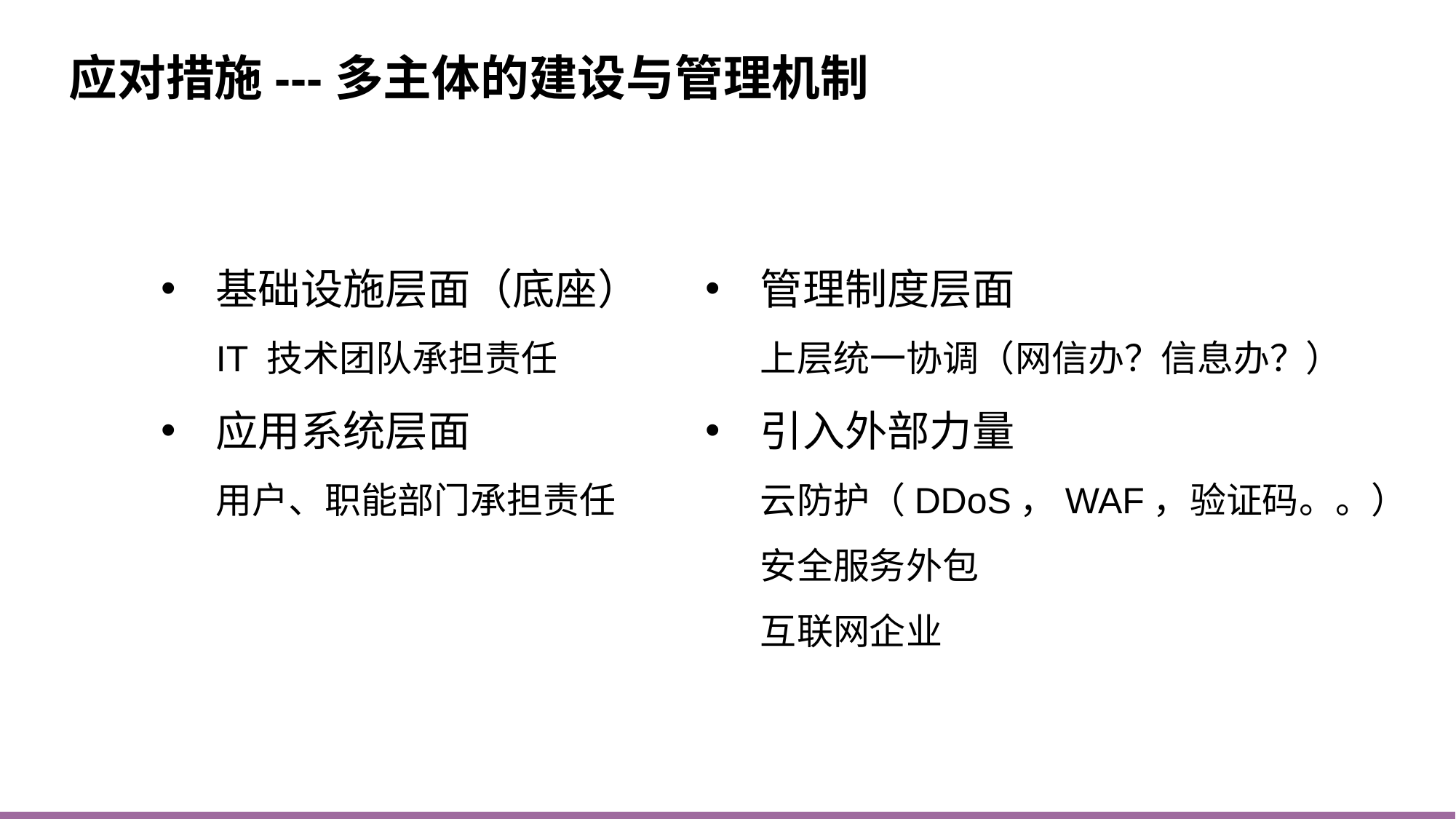

应对措施---多主体的建设与管理机制
基础设施层面（底座）
IT 技术团队承担责任
应用系统层面
用户、职能部门承担责任
管理制度层面
上层统一协调（网信办？信息办？）
引入外部力量
云防护（DDoS，WAF，验证码。。）
安全服务外包
互联网企业